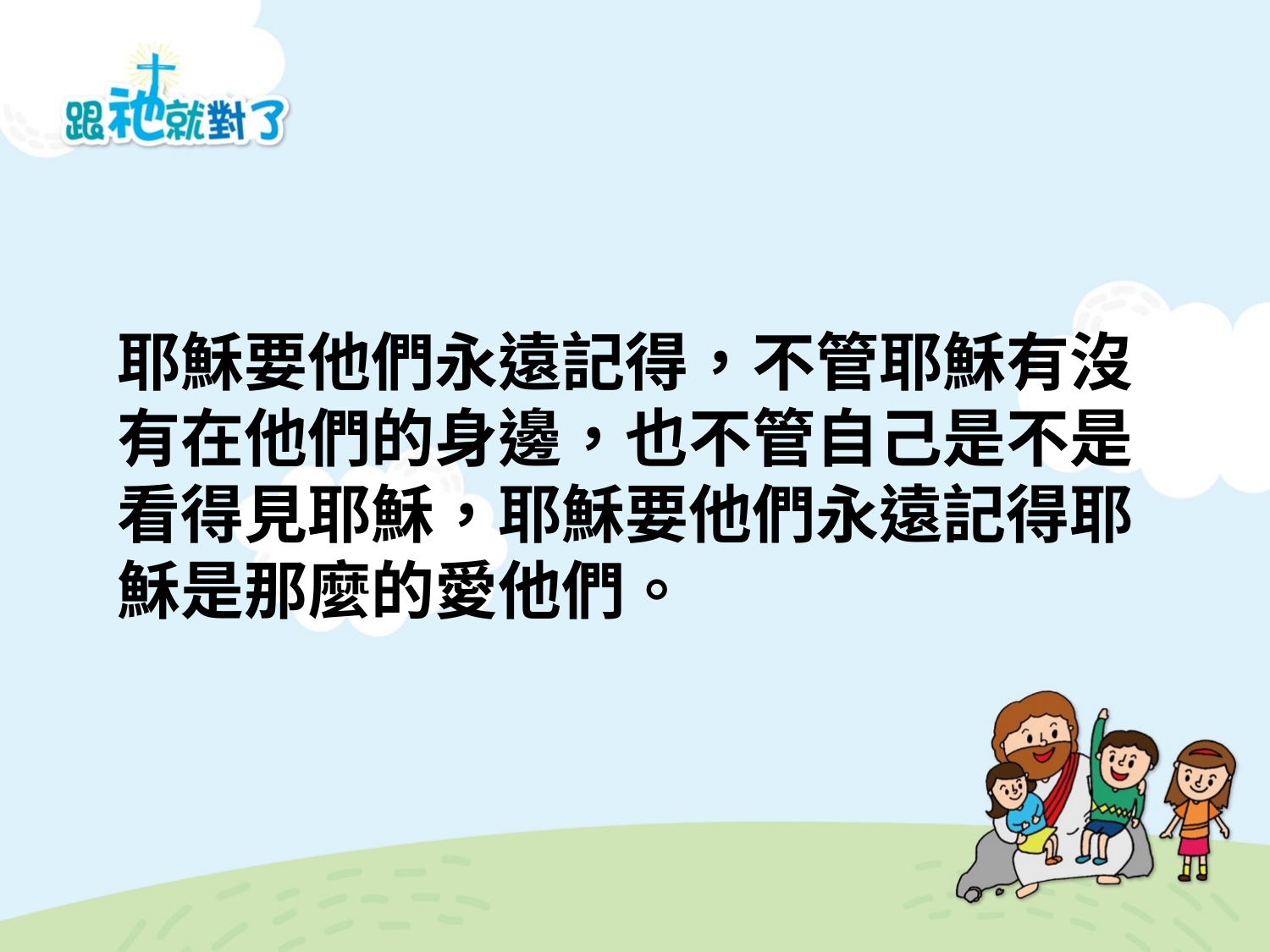

耶穌要他們永遠記得，不管耶穌有沒有在他們的身邊，也不管自己是不是看得見耶穌，耶穌要他們永遠記得耶穌是那麼的愛他們。